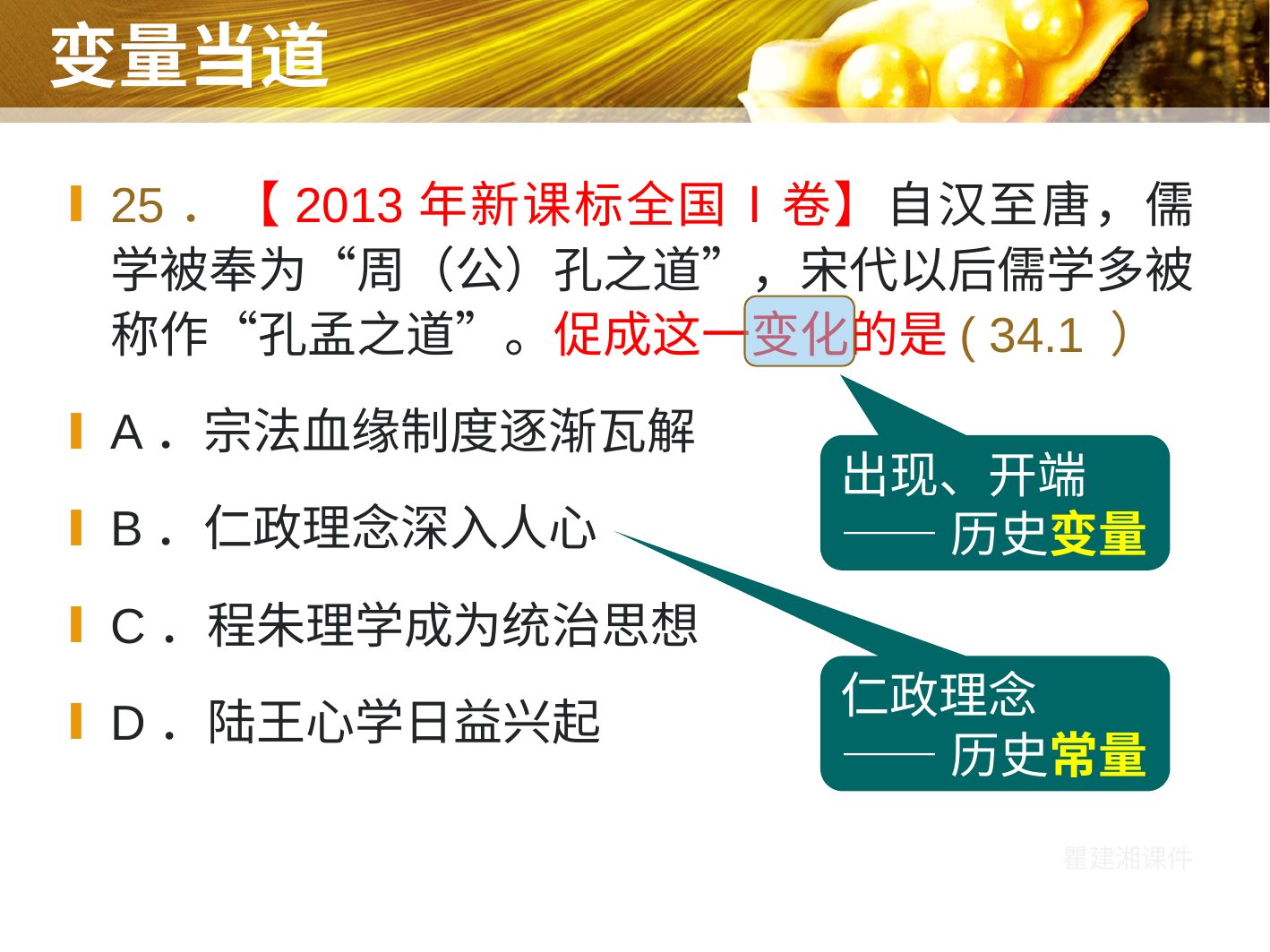

# 变量当道
25．【2013年新课标全国Ⅰ卷】自汉至唐，儒学被奉为“周（公）孔之道”，宋代以后儒学多被称作“孔孟之道”。促成这一变化的是( 34.1 ）
A．宗法血缘制度逐渐瓦解
B．仁政理念深入人心
C．程朱理学成为统治思想
D．陆王心学日益兴起

出现、开端
——历史变量
仁政理念
——历史常量